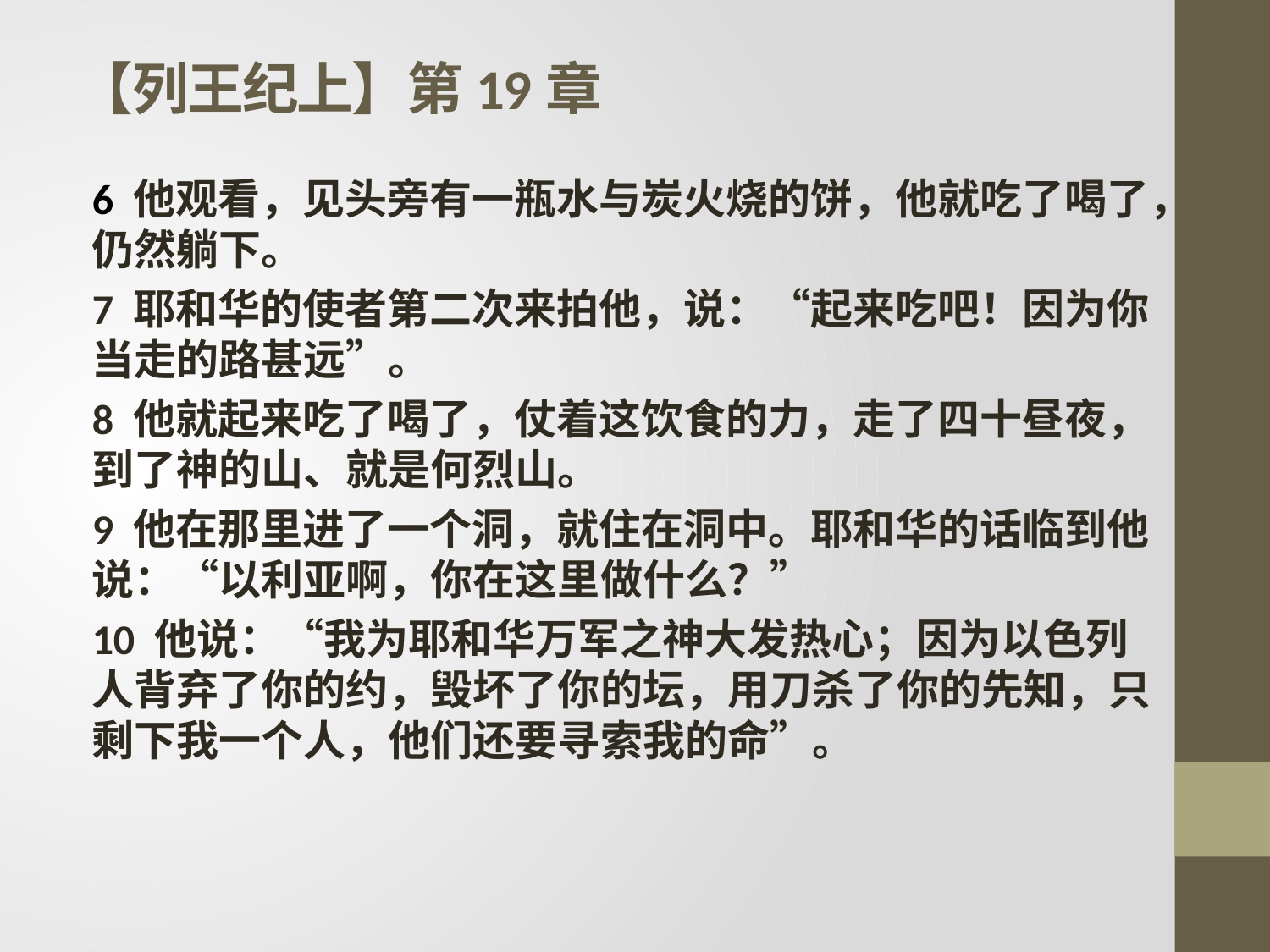

# 【列王纪上】第19章
6 他观看，见头旁有一瓶水与炭火烧的饼，他就吃了喝了，仍然躺下。
7 耶和华的使者第二次来拍他，说：“起来吃吧！因为你当走的路甚远”。
8 他就起来吃了喝了，仗着这饮食的力，走了四十昼夜，到了神的山、就是何烈山。
9 他在那里进了一个洞，就住在洞中。耶和华的话临到他说：“以利亚啊，你在这里做什么？”
10 他说：“我为耶和华万军之神大发热心；因为以色列人背弃了你的约，毁坏了你的坛，用刀杀了你的先知，只剩下我一个人，他们还要寻索我的命”。